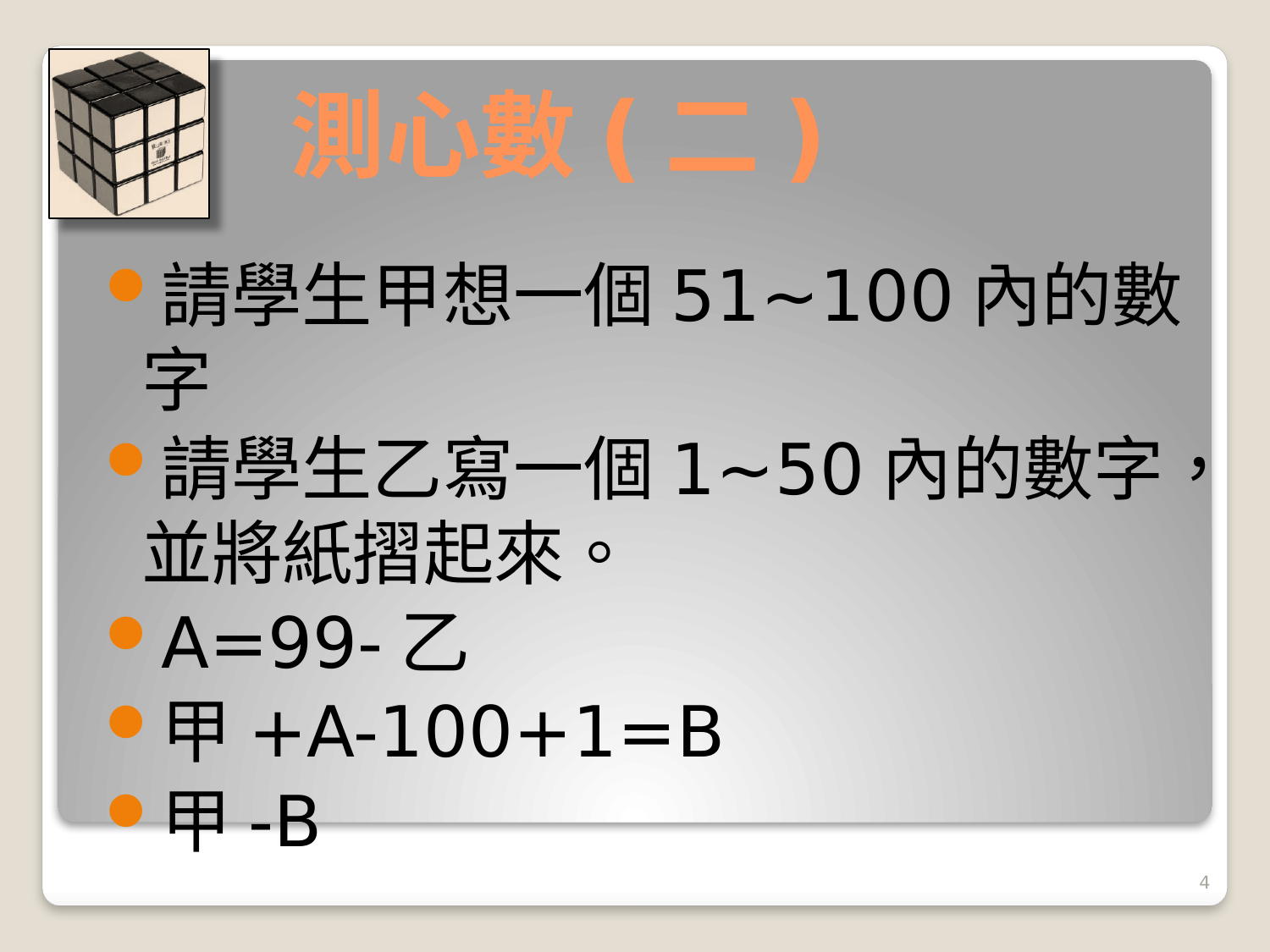

# 測心數(二)
請學生甲想一個51~100內的數字
請學生乙寫一個1~50內的數字，並將紙摺起來。
A=99-乙
甲+A-100+1=B
甲-B
4